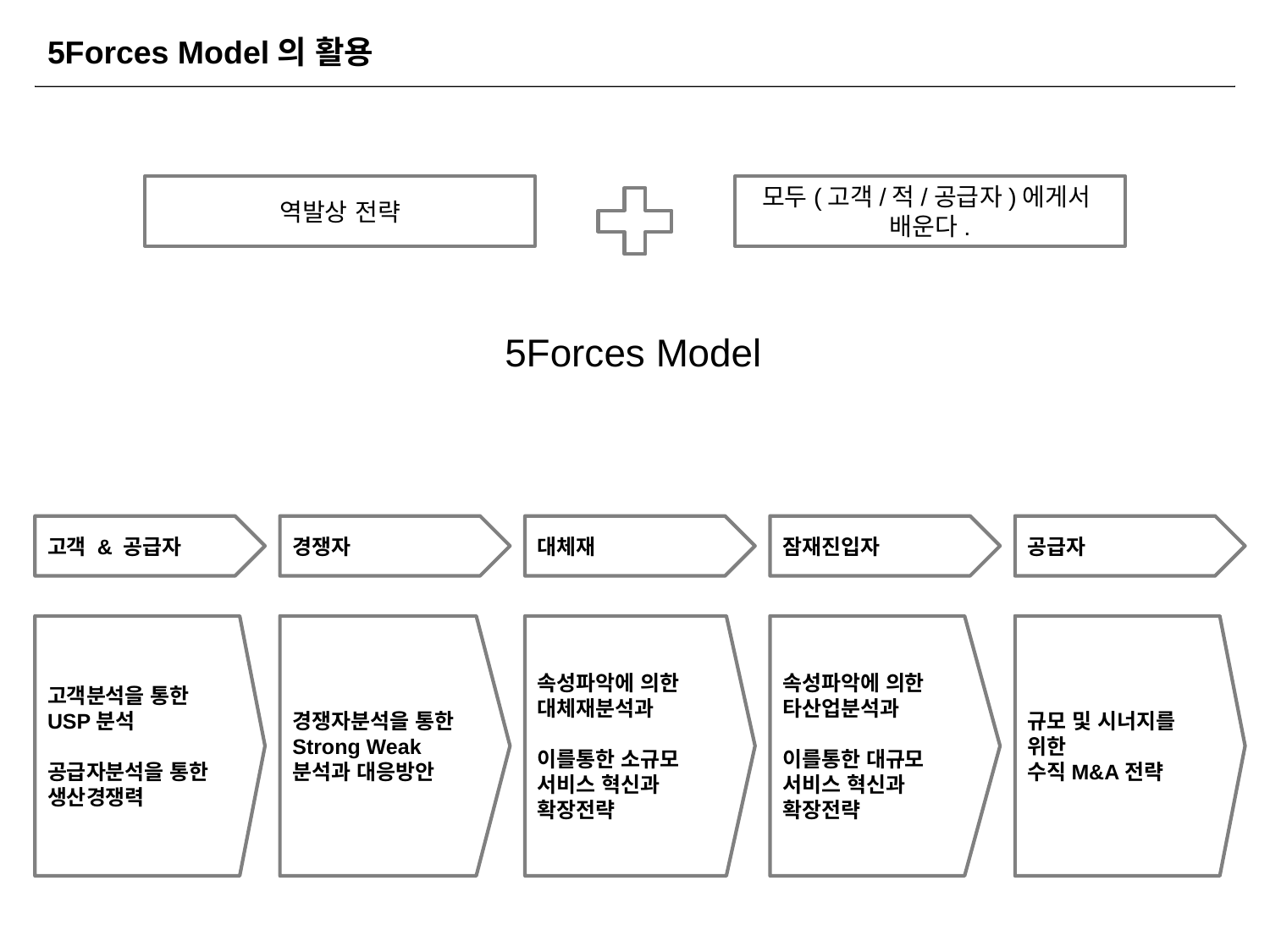

5Forces Model의 활용
역발상 전략

모두(고객/적/공급자)에게서
배운다.
5Forces Model
고객 & 공급자
경쟁자
대체재
잠재진입자
공급자
고객분석을 통한 USP분석

공급자분석을 통한
생산경쟁력
경쟁자분석을 통한
Strong Weak 분석과 대응방안
속성파악에 의한 대체재분석과

이를통한 소규모 서비스 혁신과 확장전략
속성파악에 의한 타산업분석과

이를통한 대규모 서비스 혁신과 확장전략
규모 및 시너지를 위한
수직M&A전략